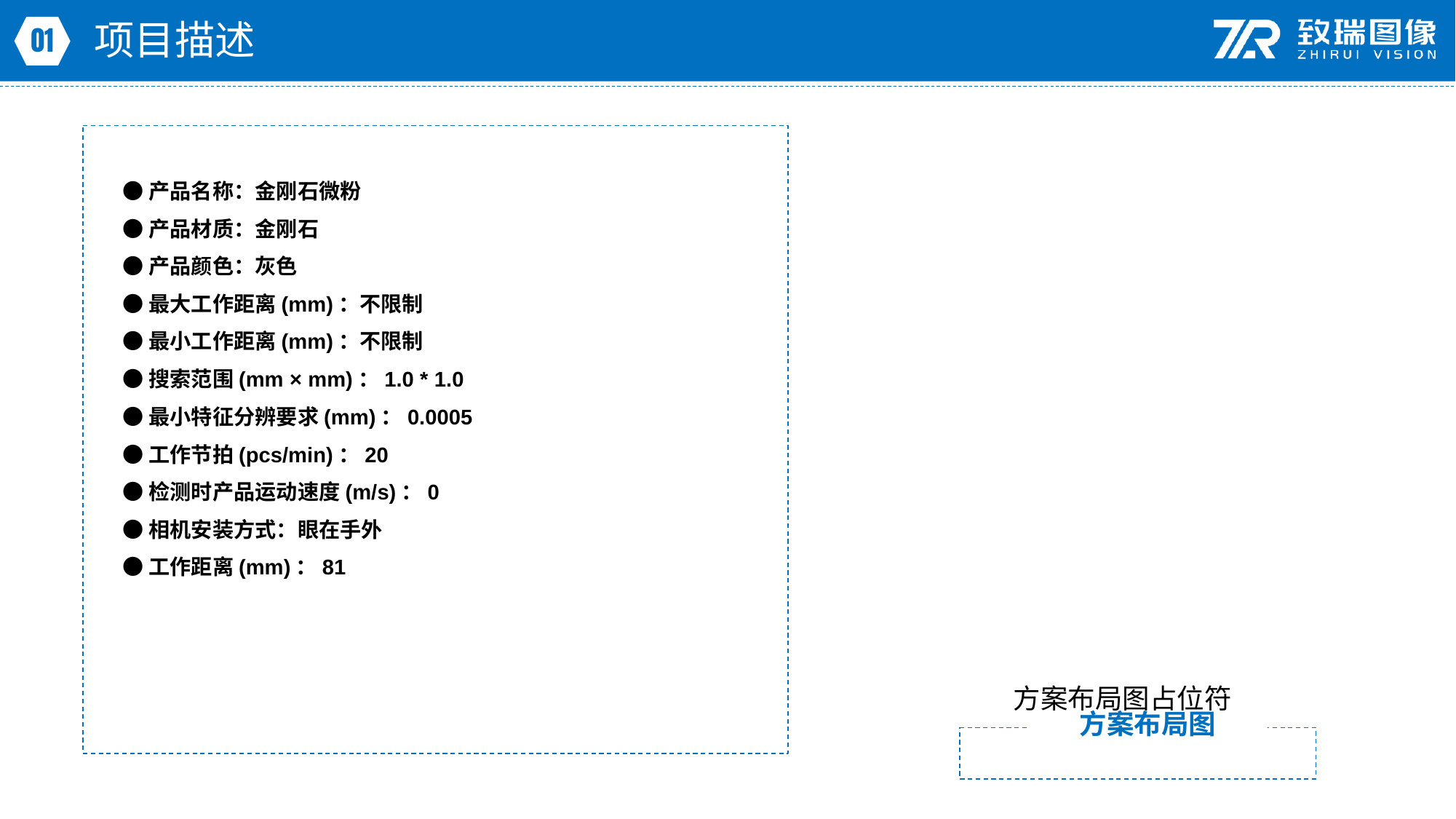

项目描述
01

●产品名称：金刚石微粉
●产品材质：金刚石
●产品颜色：灰色
●最大工作距离(mm)：不限制
●最小工作距离(mm)：不限制
●搜索范围(mm × mm)：1.0 * 1.0
●最小特征分辨要求(mm)：0.0005
●工作节拍(pcs/min)：20
●检测时产品运动速度(m/s)：0
●相机安装方式：眼在手外
●工作距离(mm)：81
方案布局图占位符
方案布局图